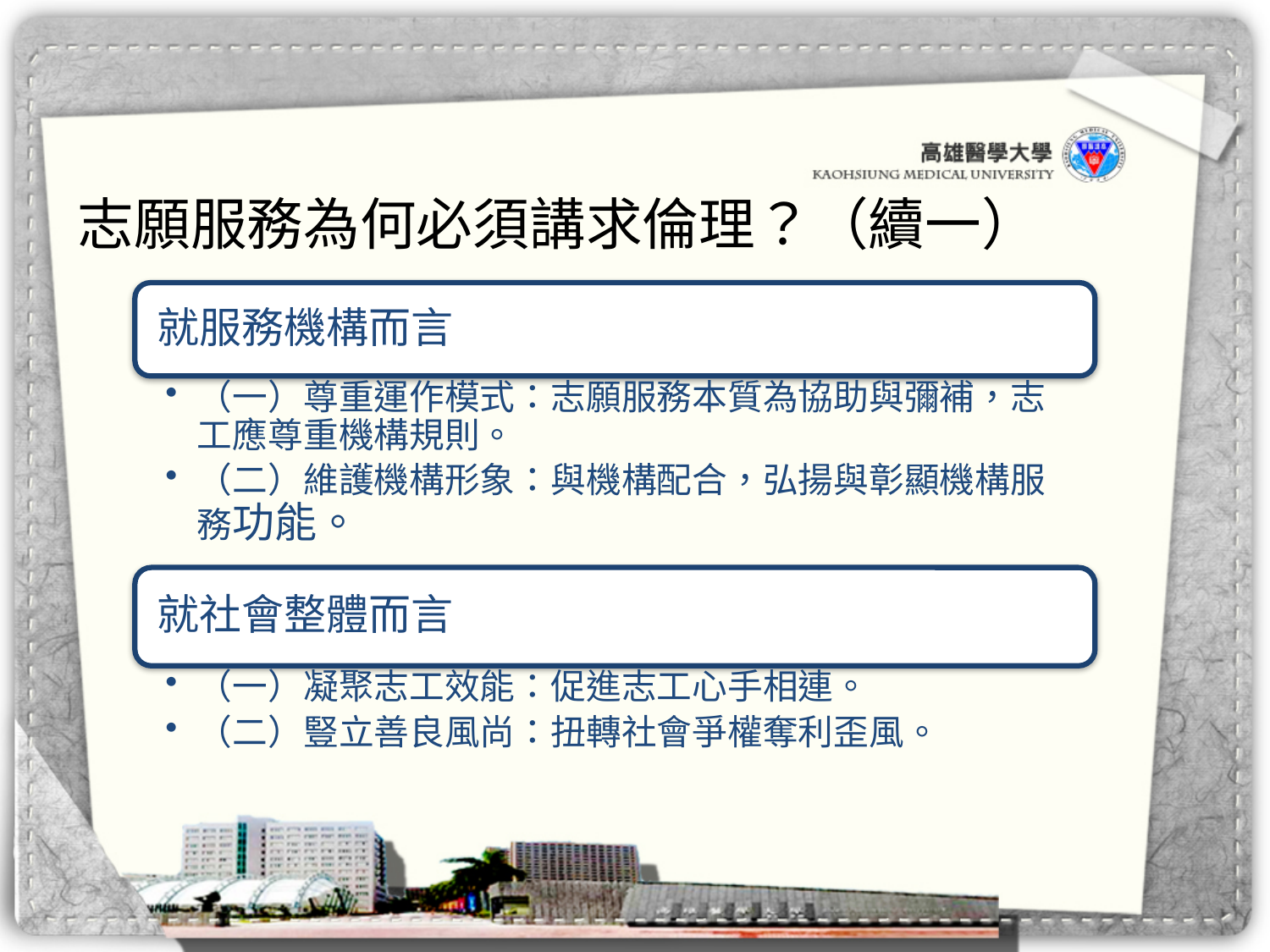

# 志願服務為何必須講求倫理？（續一）
就服務機構而言
（一）尊重運作模式：志願服務本質為協助與彌補，志工應尊重機構規則。
（二）維護機構形象：與機構配合，弘揚與彰顯機構服務功能。
就社會整體而言
（一）凝聚志工效能：促進志工心手相連。
（二）豎立善良風尚：扭轉社會爭權奪利歪風。